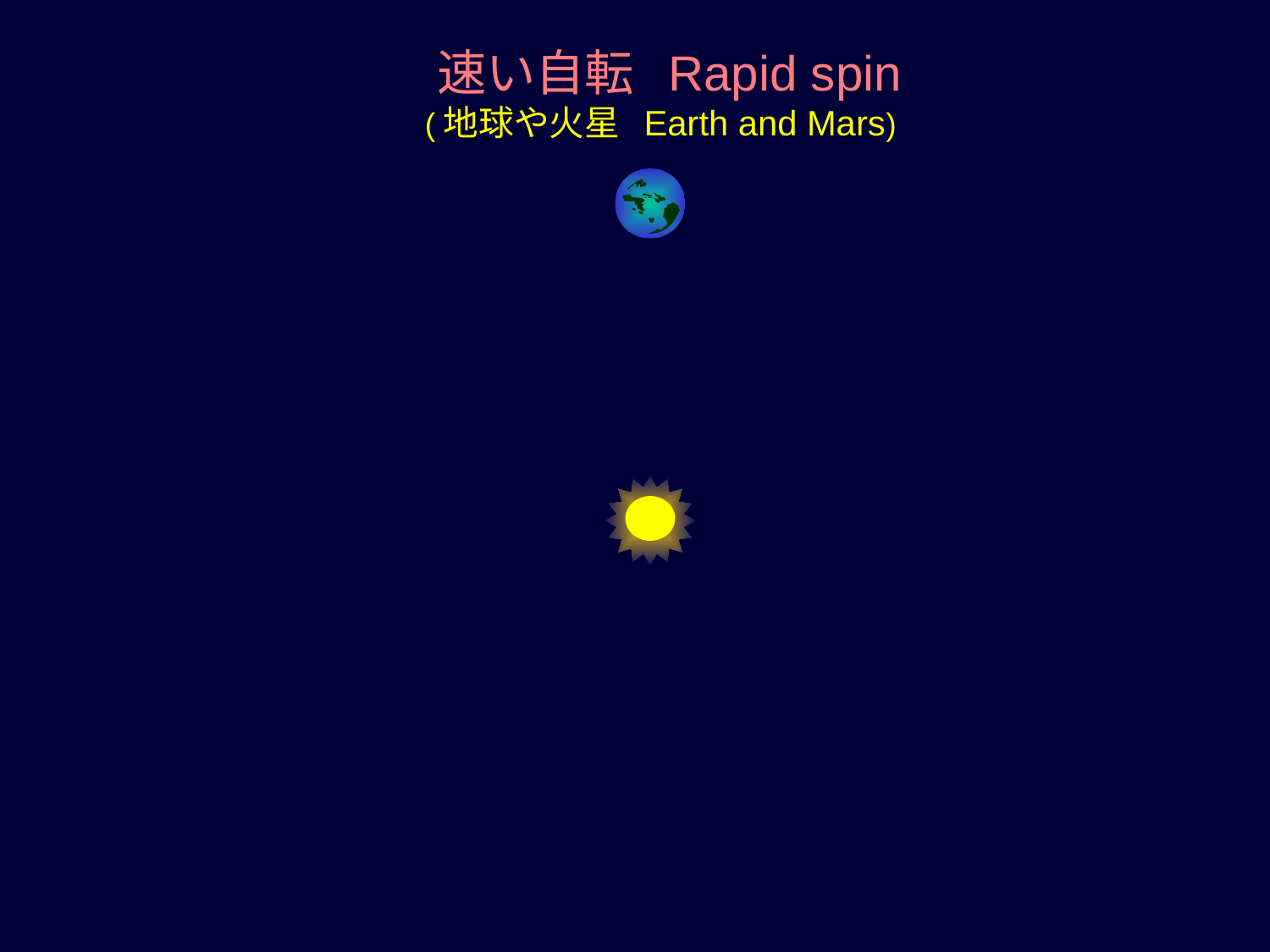

速い自転  Rapid spin
(地球や火星  Earth and Mars)